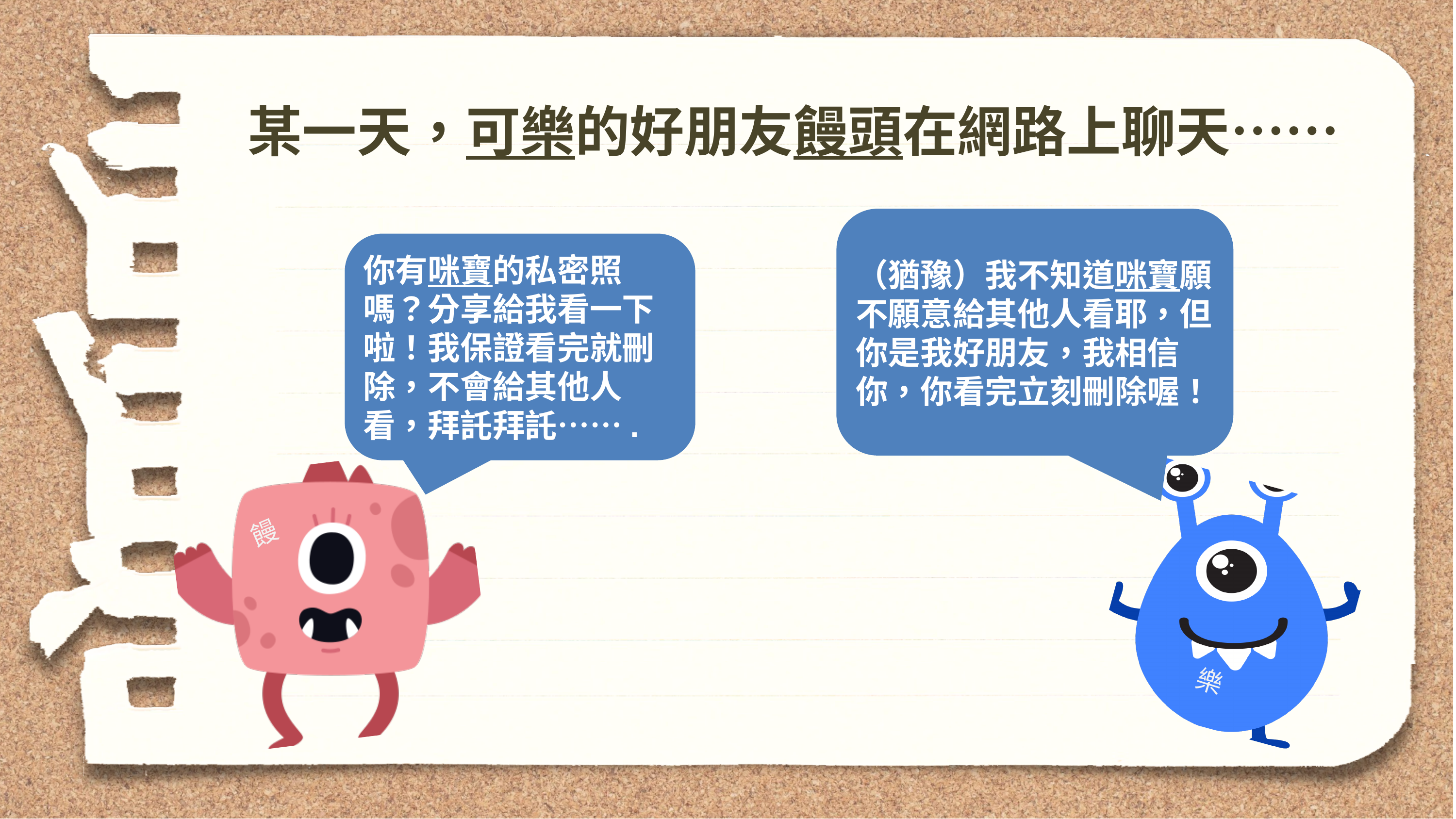

某一天，可樂的好朋友饅頭在網路上聊天……
（猶豫）我不知道咪寶願不願意給其他人看耶，但你是我好朋友，我相信你，你看完立刻刪除喔！
你有咪寶的私密照嗎？分享給我看一下啦！我保證看完就刪除，不會給其他人看，拜託拜託…….

饅
樂